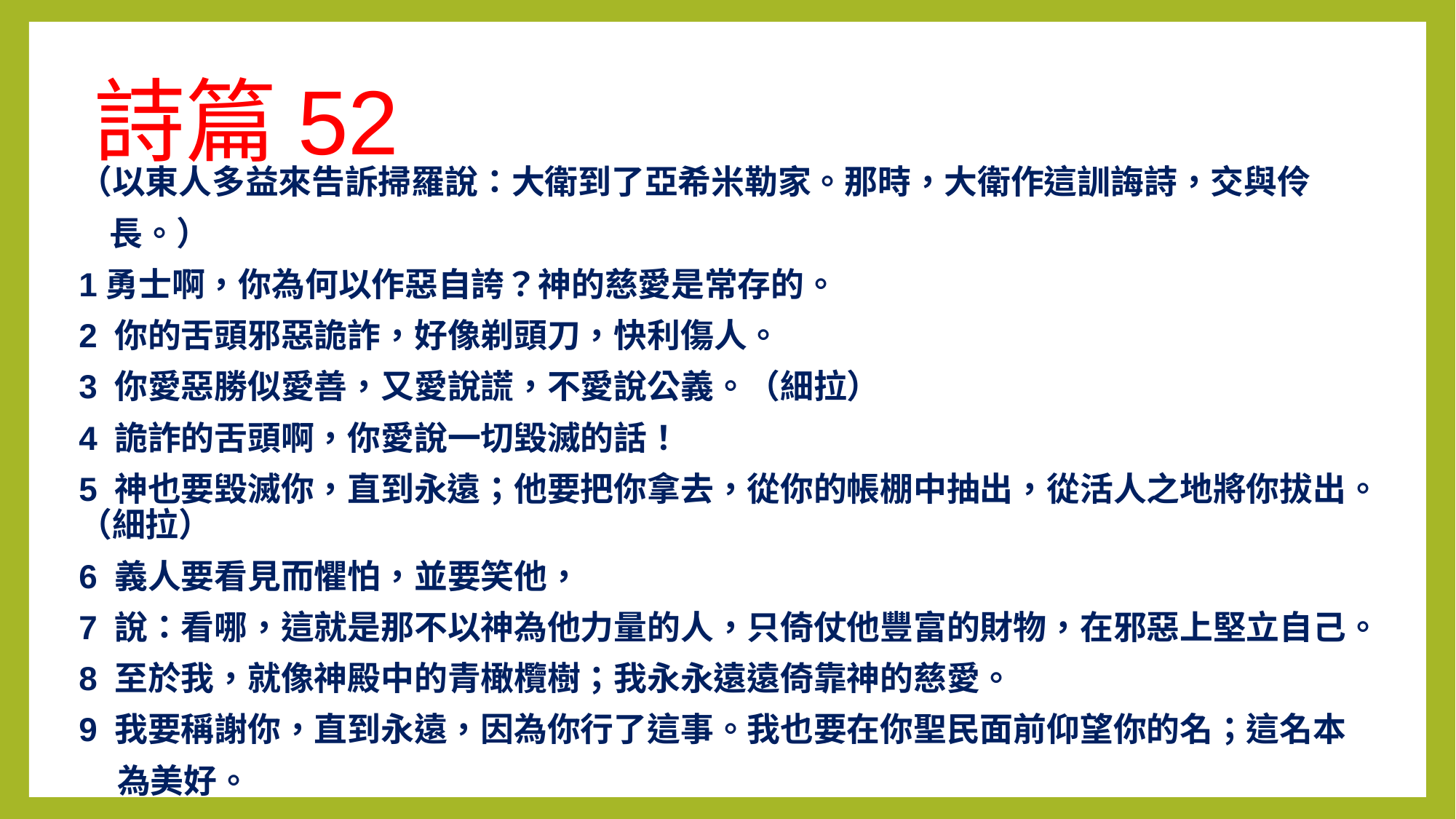

# 詩篇52
（以東人多益來告訴掃羅說：大衛到了亞希米勒家。那時，大衛作這訓誨詩，交與伶
   長。）
1勇士啊，你為何以作惡自誇？神的慈愛是常存的。
2 你的舌頭邪惡詭詐，好像剃頭刀，快利傷人。
3 你愛惡勝似愛善，又愛說謊，不愛說公義。（細拉）
4 詭詐的舌頭啊，你愛說一切毀滅的話！
5 神也要毀滅你，直到永遠；他要把你拿去，從你的帳棚中抽出，從活人之地將你拔出。（細拉）
6 義人要看見而懼怕，並要笑他，
7 說：看哪，這就是那不以神為他力量的人，只倚仗他豐富的財物，在邪惡上堅立自己。
8 至於我，就像神殿中的青橄欖樹；我永永遠遠倚靠神的慈愛。
9 我要稱謝你，直到永遠，因為你行了這事。我也要在你聖民面前仰望你的名；這名本
    為美好。